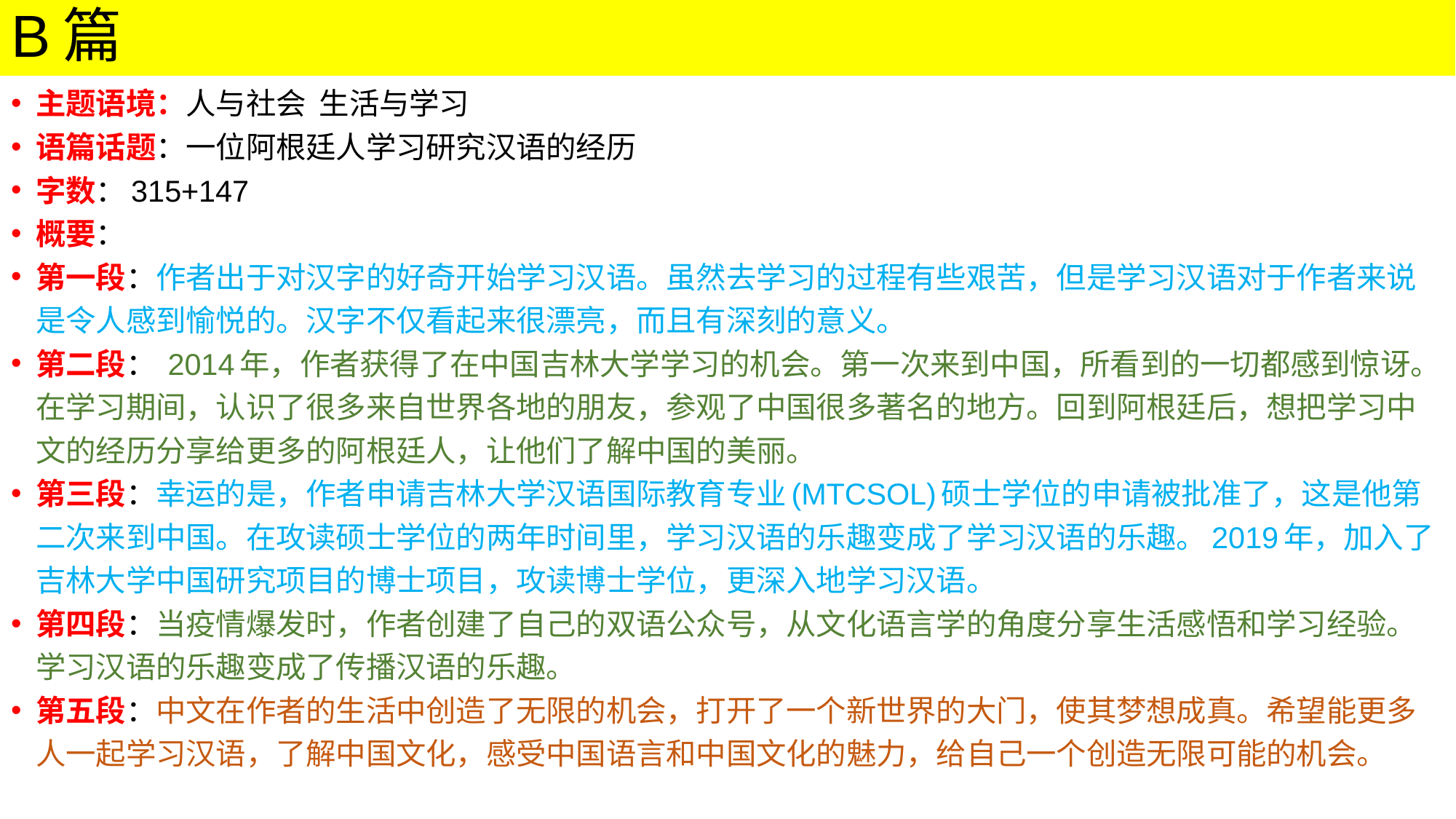

# B篇
主题语境：人与社会  生活与学习
语篇话题：一位阿根廷人学习研究汉语的经历
字数：315+147
概要：
第一段：作者出于对汉字的好奇开始学习汉语。虽然去学习的过程有些艰苦，但是学习汉语对于作者来说是令人感到愉悦的。汉字不仅看起来很漂亮，而且有深刻的意义。
第二段： 2014年，作者获得了在中国吉林大学学习的机会。第一次来到中国，所看到的一切都感到惊讶。在学习期间，认识了很多来自世界各地的朋友，参观了中国很多著名的地方。回到阿根廷后，想把学习中文的经历分享给更多的阿根廷人，让他们了解中国的美丽。
第三段：幸运的是，作者申请吉林大学汉语国际教育专业(MTCSOL)硕士学位的申请被批准了，这是他第二次来到中国。在攻读硕士学位的两年时间里，学习汉语的乐趣变成了学习汉语的乐趣。2019年，加入了吉林大学中国研究项目的博士项目，攻读博士学位，更深入地学习汉语。
第四段：当疫情爆发时，作者创建了自己的双语公众号，从文化语言学的角度分享生活感悟和学习经验。学习汉语的乐趣变成了传播汉语的乐趣。
第五段：中文在作者的生活中创造了无限的机会，打开了一个新世界的大门，使其梦想成真。希望能更多人一起学习汉语，了解中国文化，感受中国语言和中国文化的魅力，给自己一个创造无限可能的机会。